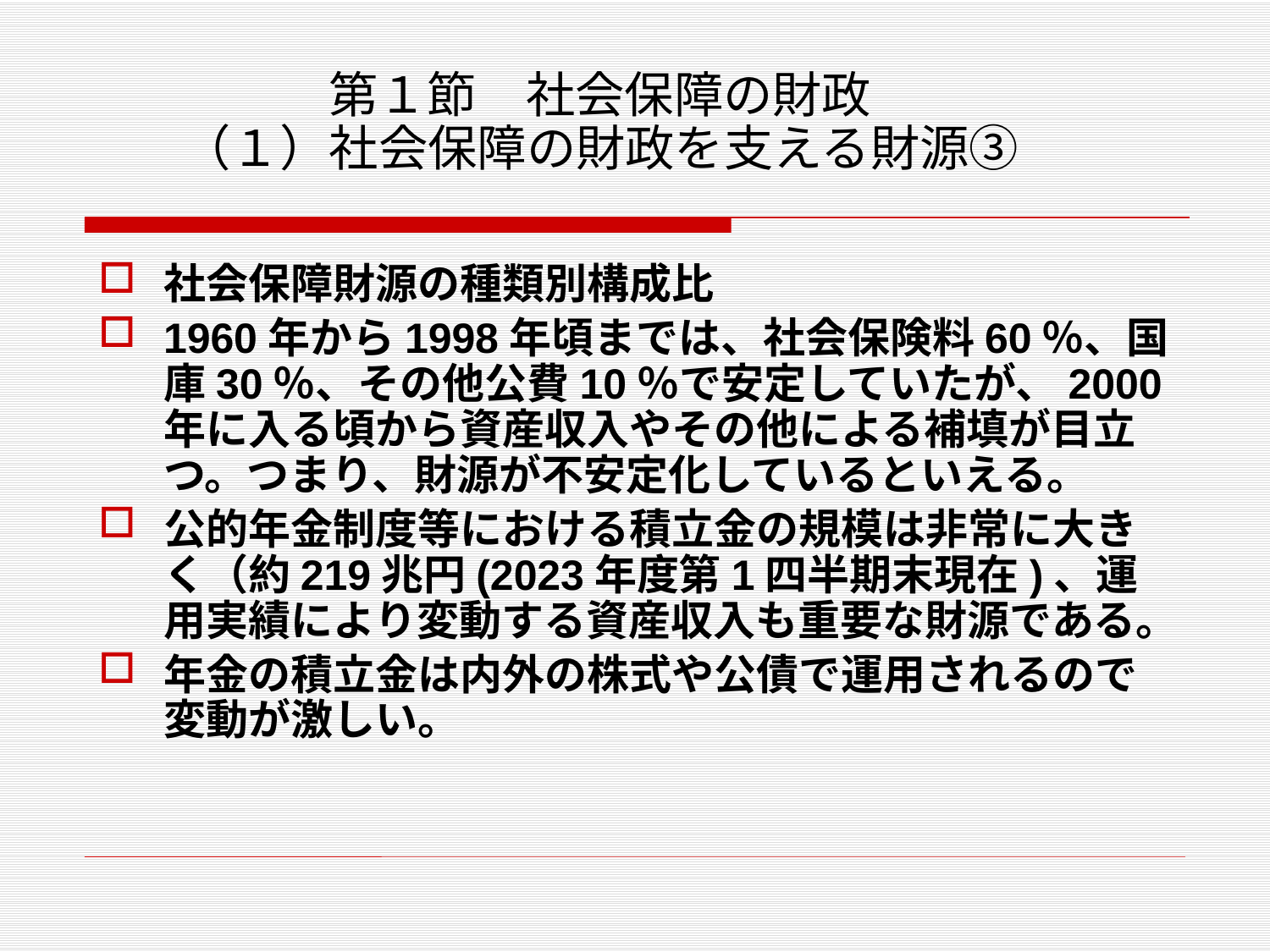

# 第１節　社会保障の財政 （１）社会保障の財政を支える財源③
社会保障財源の種類別構成比
1960年から1998年頃までは、社会保険料60％、国庫30％、その他公費10％で安定していたが、2000年に入る頃から資産収入やその他による補填が目立つ。つまり、財源が不安定化しているといえる。
公的年金制度等における積立金の規模は非常に大きく（約219兆円(2023年度第1四半期末現在)、運用実績により変動する資産収入も重要な財源である。
年金の積立金は内外の株式や公債で運用されるので変動が激しい。